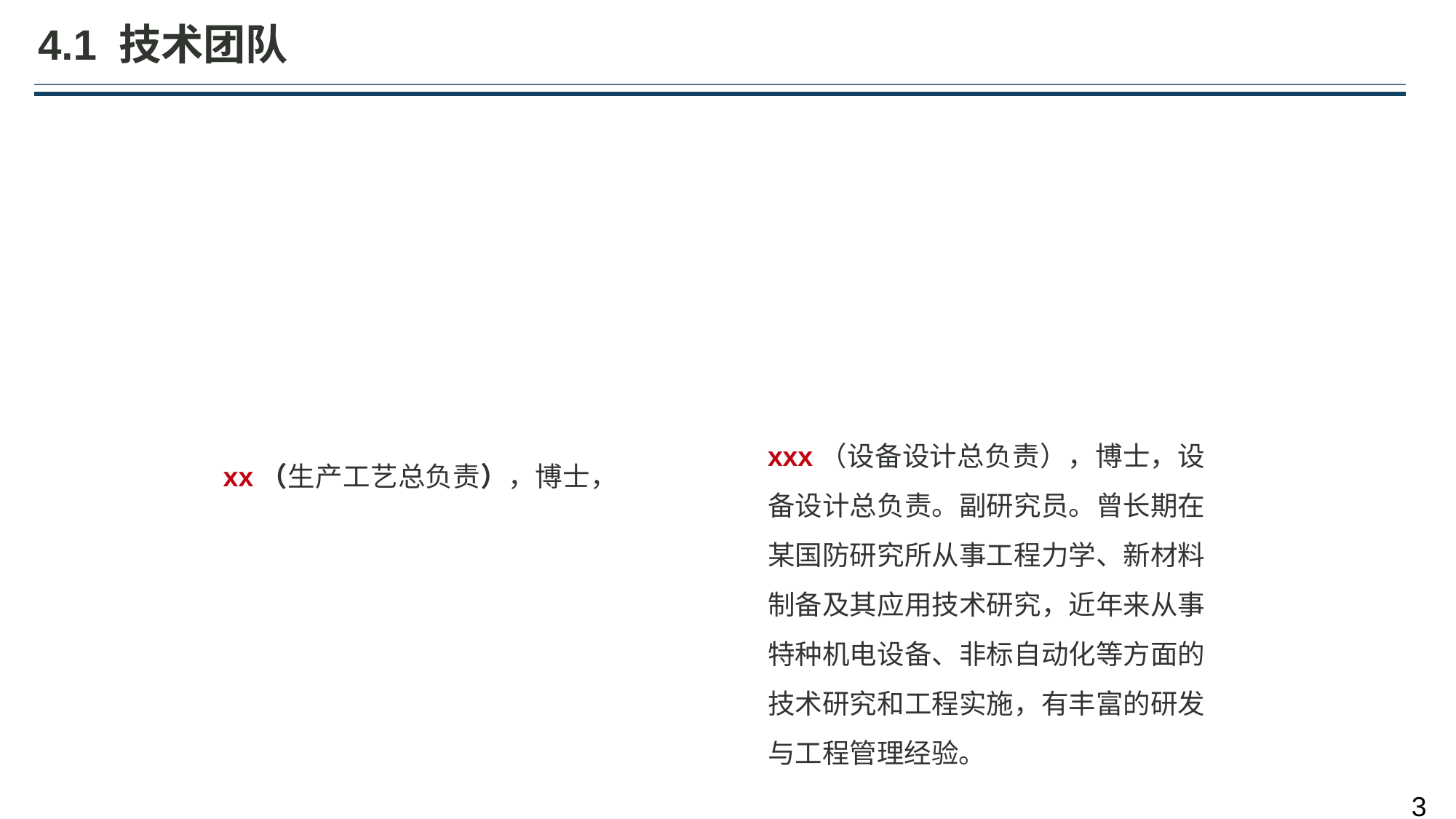

4.1 技术团队
xxx（设备设计总负责），博士，设 备设计总负责。副研究员。曾长期在 某国防研究所从事工程力学、新材料 制备及其应用技术研究，近年来从事 特种机电设备、非标自动化等方面的 技术研究和工程实施，有丰富的研发 与工程管理经验。
xx（生产工艺总负责），博士，
35